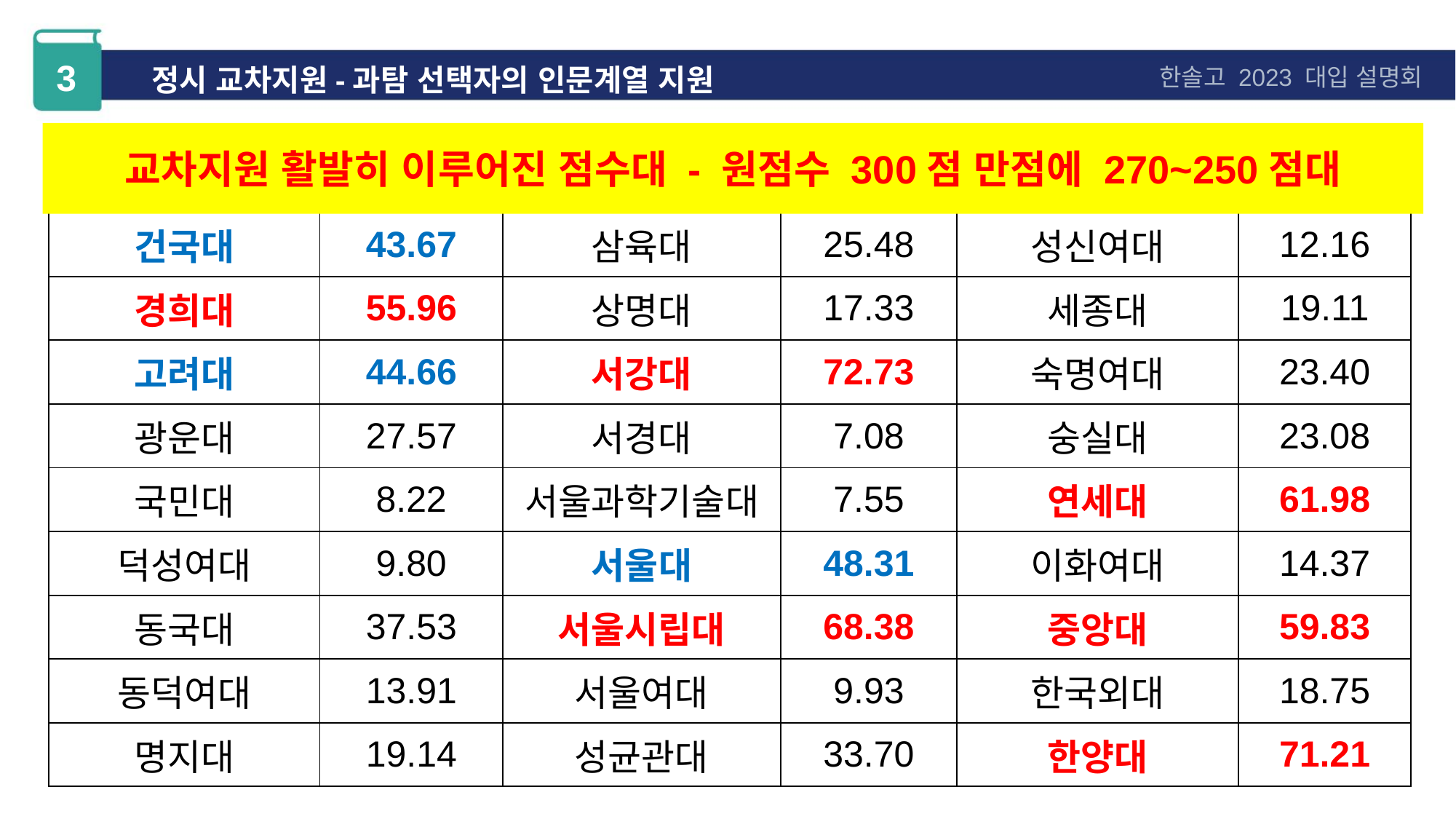

3
정시 교차지원-과탐 선택자의 인문계열 지원
한솔고 2023 대입 설명회
교차지원 활발히 이루어진 점수대 - 원점수 300점 만점에 270~250점대
| 대 학 | 비율(%) | 대 학 | 비율(%) | 대 학 | 비율(%) |
| --- | --- | --- | --- | --- | --- |
| 건국대 | 43.67 | 삼육대 | 25.48 | 성신여대 | 12.16 |
| 경희대 | 55.96 | 상명대 | 17.33 | 세종대 | 19.11 |
| 고려대 | 44.66 | 서강대 | 72.73 | 숙명여대 | 23.40 |
| 광운대 | 27.57 | 서경대 | 7.08 | 숭실대 | 23.08 |
| 국민대 | 8.22 | 서울과학기술대 | 7.55 | 연세대 | 61.98 |
| 덕성여대 | 9.80 | 서울대 | 48.31 | 이화여대 | 14.37 |
| 동국대 | 37.53 | 서울시립대 | 68.38 | 중앙대 | 59.83 |
| 동덕여대 | 13.91 | 서울여대 | 9.93 | 한국외대 | 18.75 |
| 명지대 | 19.14 | 성균관대 | 33.70 | 한양대 | 71.21 |